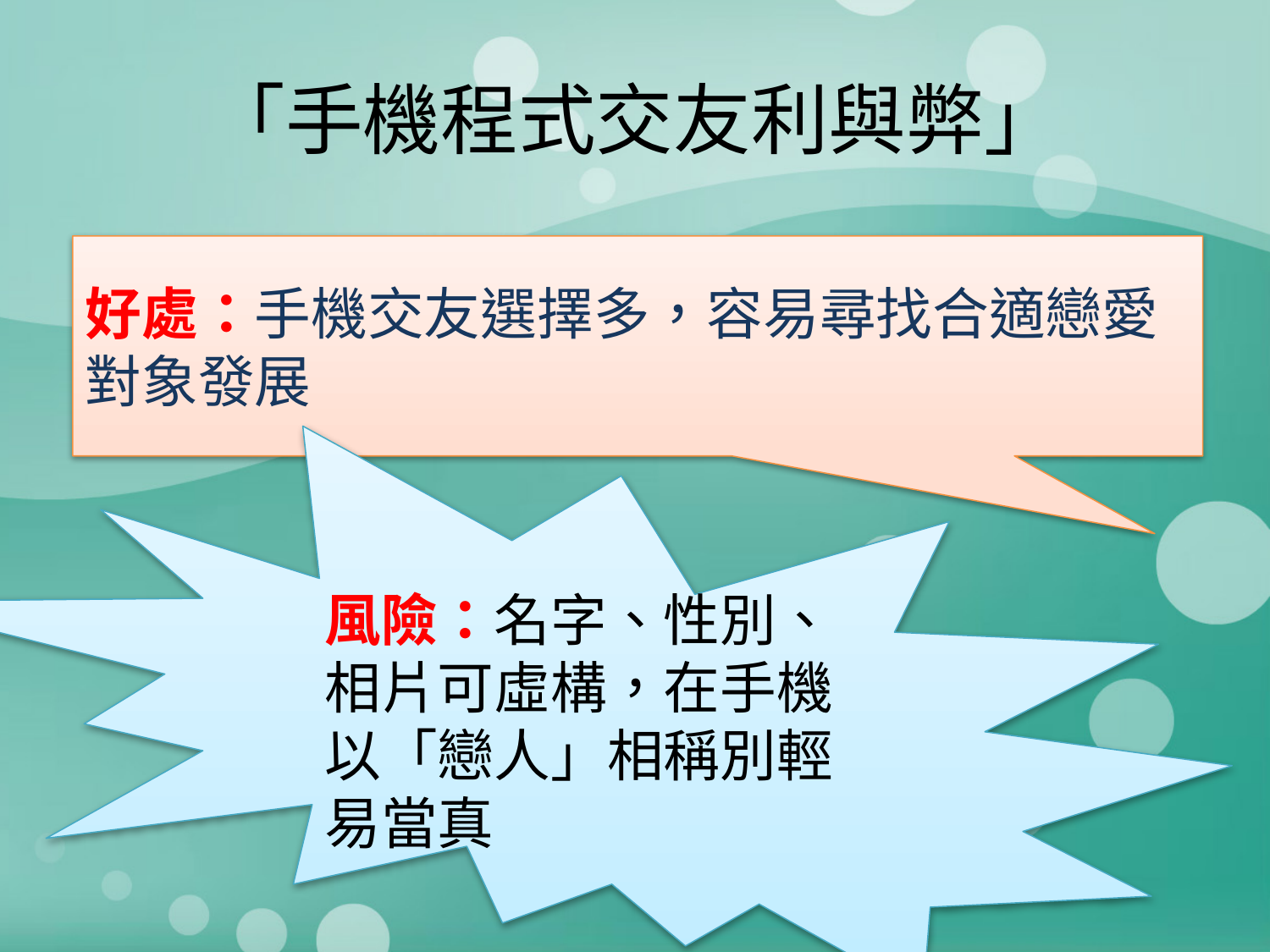

# 「手機程式交友利與弊」
好處：手機交友選擇多，容易尋找合適戀愛對象發展
風險：名字、性別、相片可虛構，在手機以「戀人」相稱別輕易當真